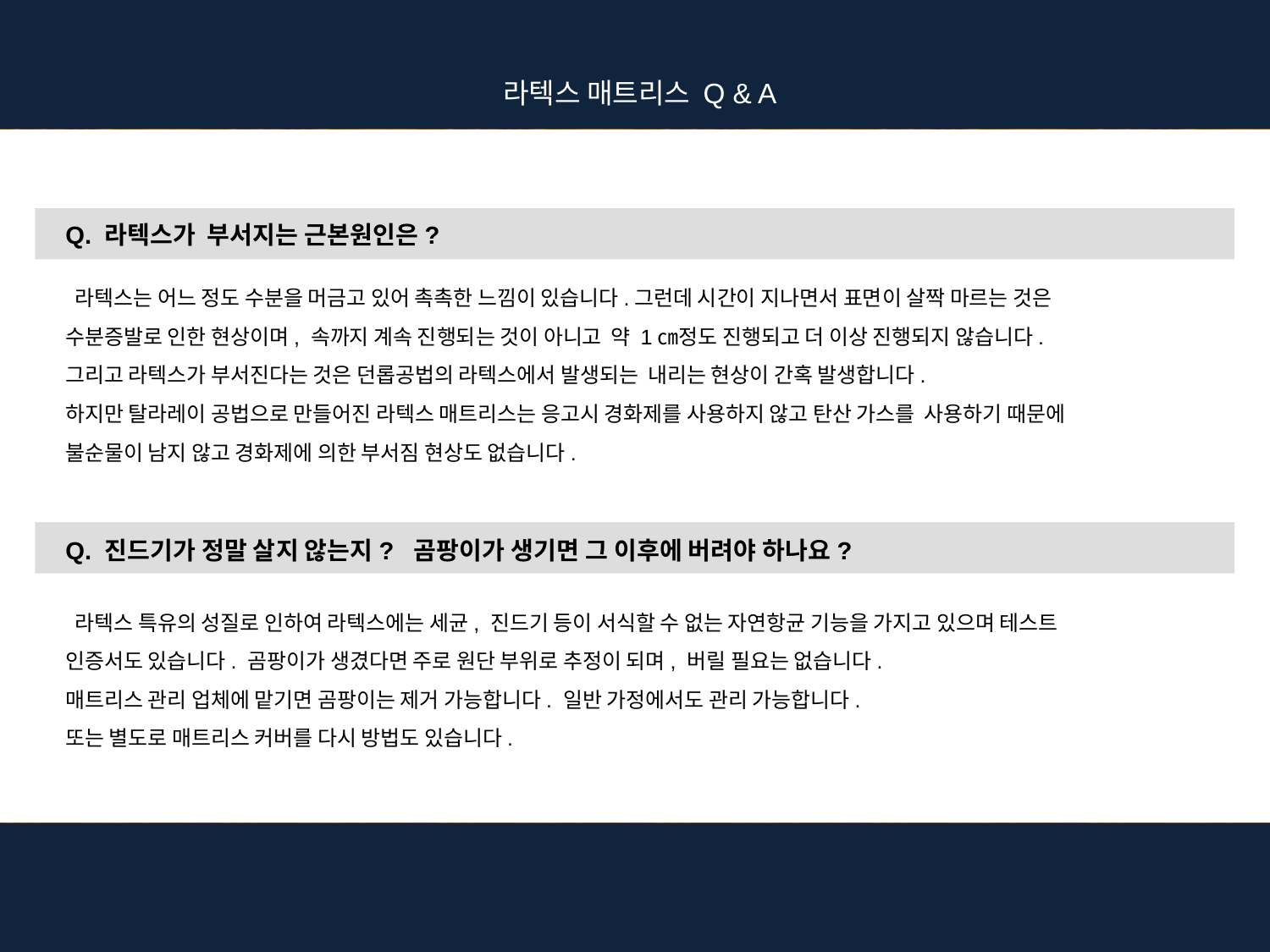

라텍스 매트리스 Q & A

Q. 라텍스가  부서지는 근본원인은?
 라텍스는 어느 정도 수분을 머금고 있어 촉촉한 느낌이 있습니다.그런데 시간이 지나면서 표면이 살짝 마르는 것은
수분증발로 인한 현상이며, 속까지 계속 진행되는 것이 아니고  약 1㎝정도 진행되고 더 이상 진행되지 않습니다.
그리고 라텍스가 부서진다는 것은 던롭공법의 라텍스에서 발생되는  내리는 현상이 간혹 발생합니다.
하지만 탈라레이 공법으로 만들어진 라텍스 매트리스는 응고시 경화제를 사용하지 않고 탄산 가스를  사용하기 때문에
불순물이 남지 않고 경화제에 의한 부서짐 현상도 없습니다.

Q. 진드기가 정말 살지 않는지?  곰팡이가 생기면 그 이후에 버려야 하나요?
 라텍스 특유의 성질로 인하여 라텍스에는 세균, 진드기 등이 서식할 수 없는 자연항균 기능을 가지고 있으며 테스트
인증서도 있습니다. 곰팡이가 생겼다면 주로 원단 부위로 추정이 되며, 버릴 필요는 없습니다.
매트리스 관리 업체에 맡기면 곰팡이는 제거 가능합니다. 일반 가정에서도 관리 가능합니다.
또는 별도로 매트리스 커버를 다시 방법도 있습니다.